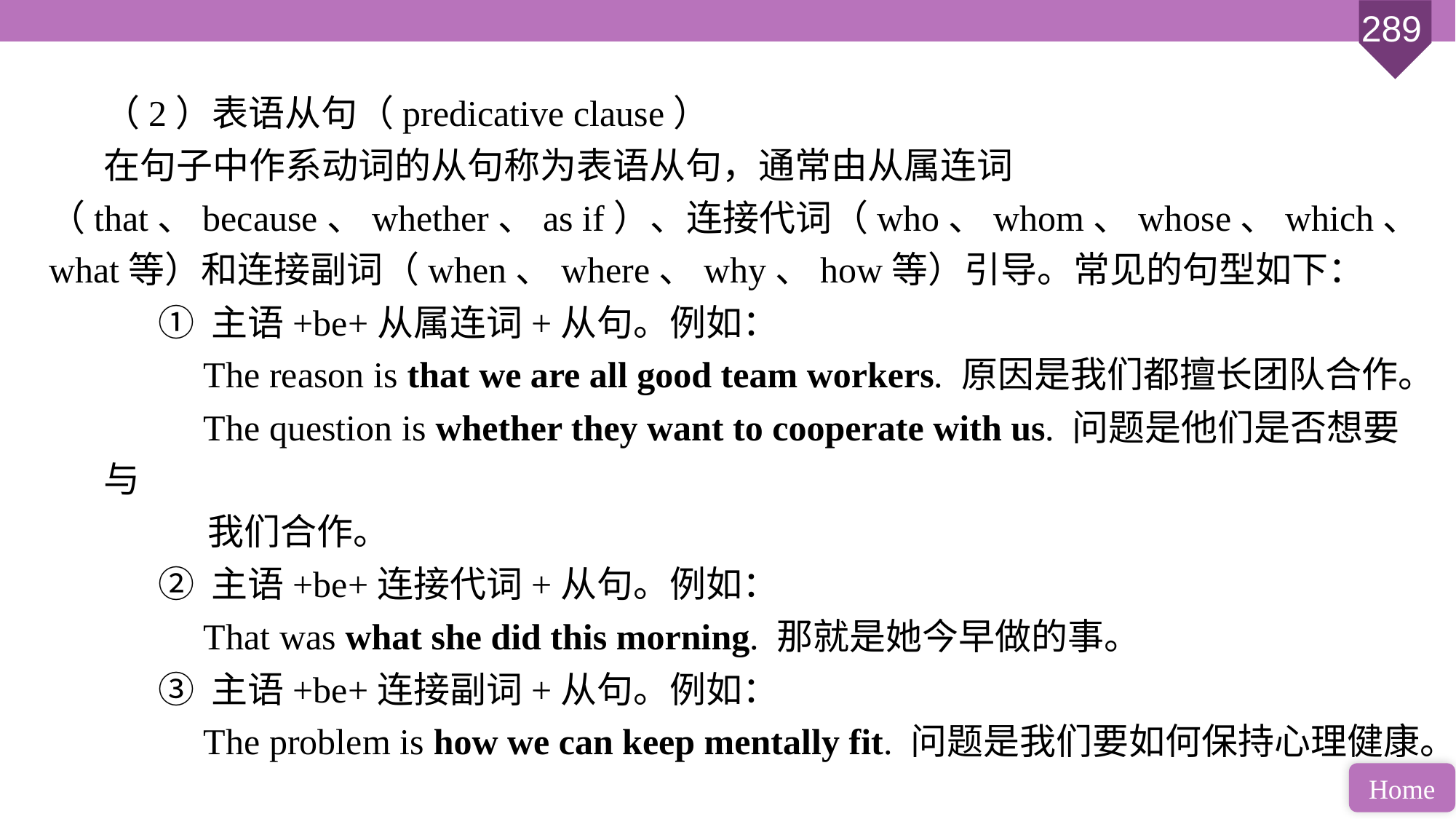

（2）表语从句（predicative clause）
在句子中作系动词的从句称为表语从句，通常由从属连词（that、because、whether、as if）、连接代词（who、whom、whose、which、what等）和连接副词（when、where、why、how等）引导。常见的句型如下：
① 主语+be+从属连词+从句。例如：
     The reason is that we are all good team workers. 原因是我们都擅长团队合作。
     The question is whether they want to cooperate with us. 问题是他们是否想要与
     我们合作。
② 主语+be+连接代词+从句。例如：
     That was what she did this morning. 那就是她今早做的事。
③ 主语+be+连接副词+从句。例如：
     The problem is how we can keep mentally fit. 问题是我们要如何保持心理健康。